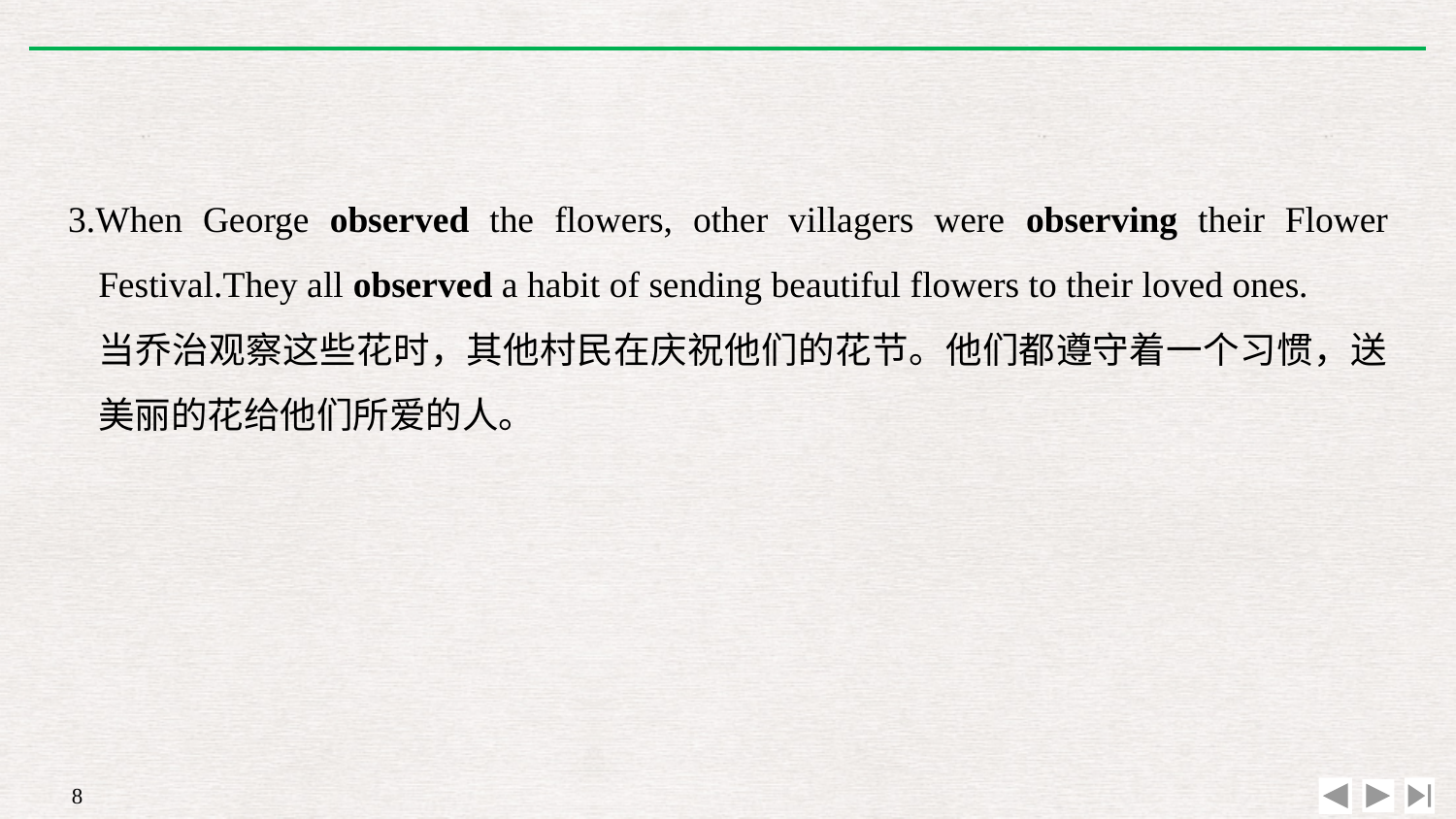

3.When George observed the flowers, other villagers were observing their Flower Festival.They all observed a habit of sending beautiful flowers to their loved ones.
	当乔治观察这些花时，其他村民在庆祝他们的花节。他们都遵守着一个习惯，送美丽的花给他们所爱的人。